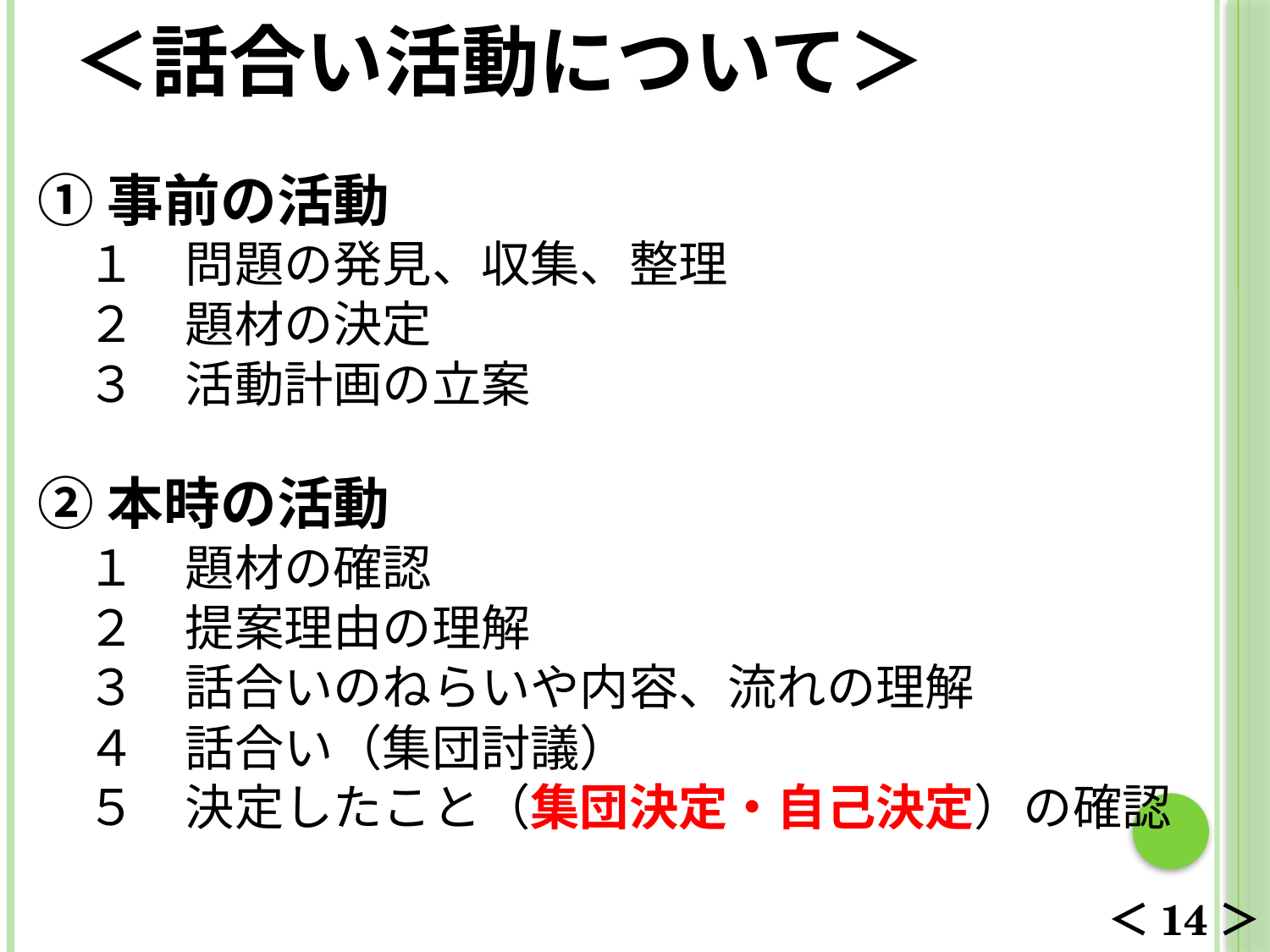

＜話合い活動について＞

①事前の活動
　１　問題の発見、収集、整理
　２　題材の決定
　３　活動計画の立案

②本時の活動
　１　題材の確認
　２　提案理由の理解
　３　話合いのねらいや内容、流れの理解
　４　話合い（集団討議）
　５　決定したこと（集団決定・自己決定）の確認
＜14＞